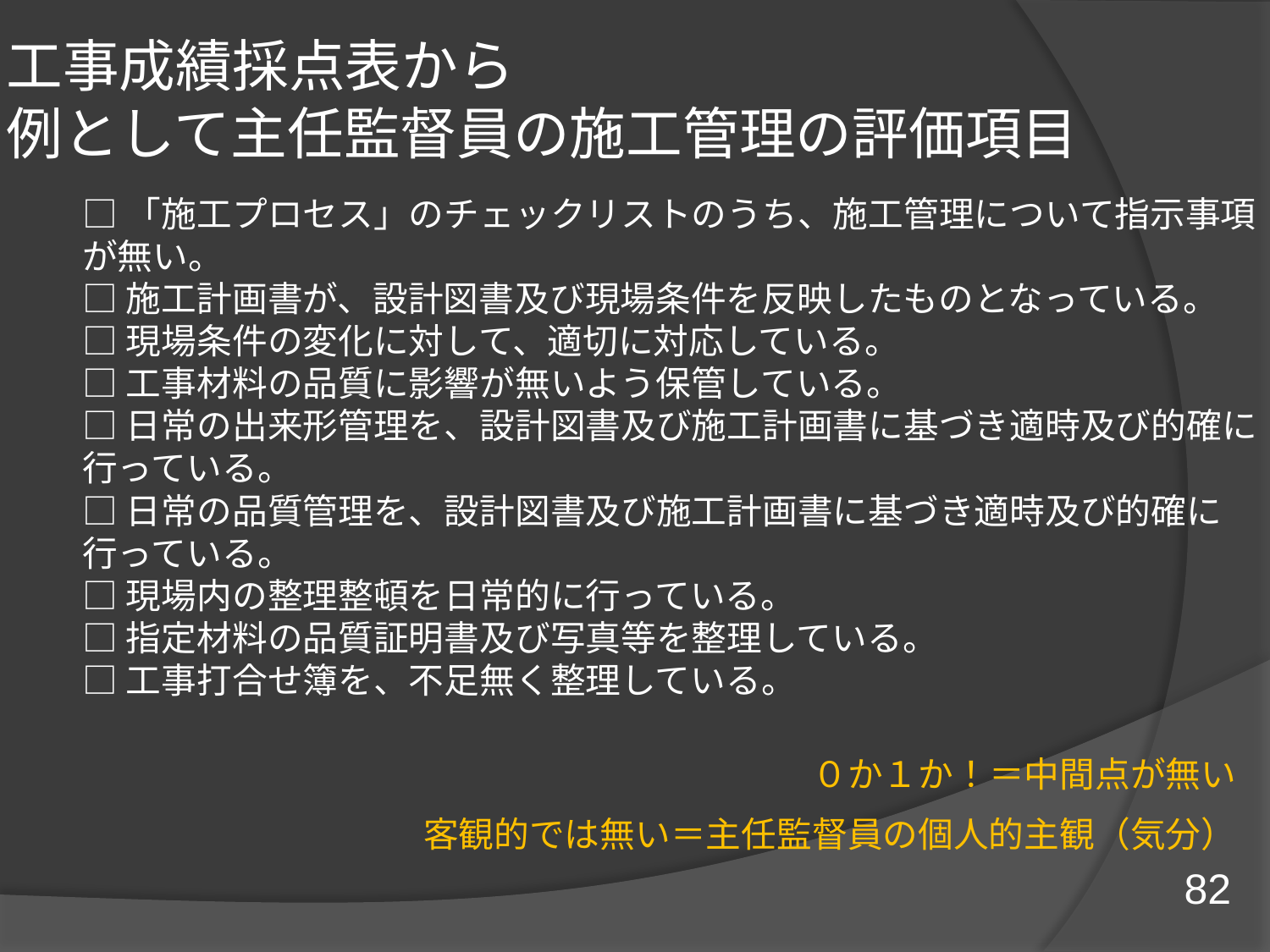

# 工事成績採点表から 例として主任監督員の施工管理の評価項目
□「施工プロセス」のチェックリストのうち、施工管理について指示事項が無い。
□施工計画書が、設計図書及び現場条件を反映したものとなっている。
□現場条件の変化に対して、適切に対応している。
□工事材料の品質に影響が無いよう保管している。
□日常の出来形管理を、設計図書及び施工計画書に基づき適時及び的確に行っている。
□日常の品質管理を、設計図書及び施工計画書に基づき適時及び的確に行っている。
□現場内の整理整頓を日常的に行っている。
□指定材料の品質証明書及び写真等を整理している。
□工事打合せ簿を、不足無く整理している。

０か１か！＝中間点が無い
　客観的では無い＝主任監督員の個人的主観（気分）
82